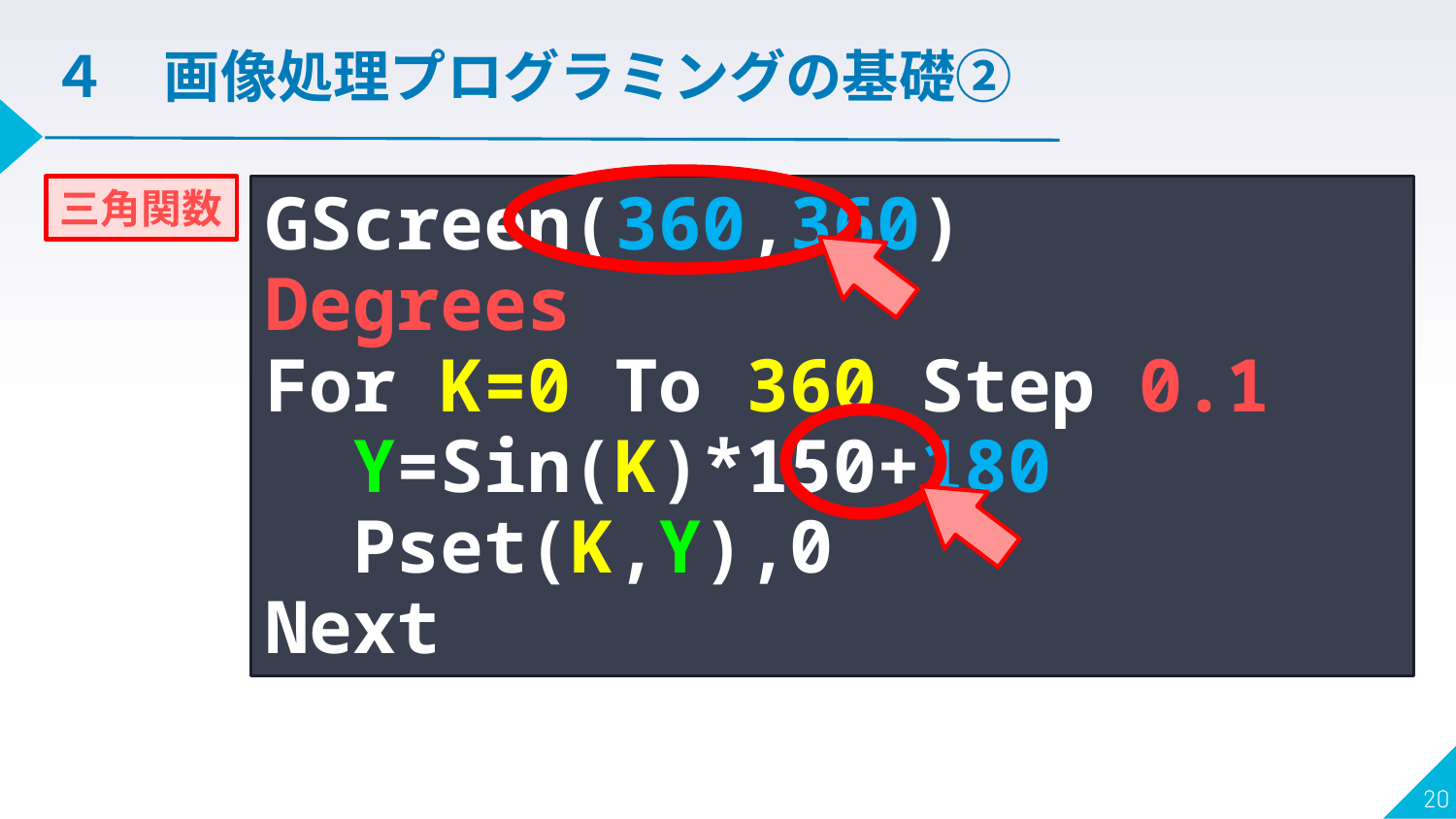

４　画像処理プログラミングの基礎②

三角関数
GScreen(360,360)
Degrees
For K=0 To 360 Step 0.1
  Y=Sin(K)*150+180
  Pset(K,Y),0
Next

20